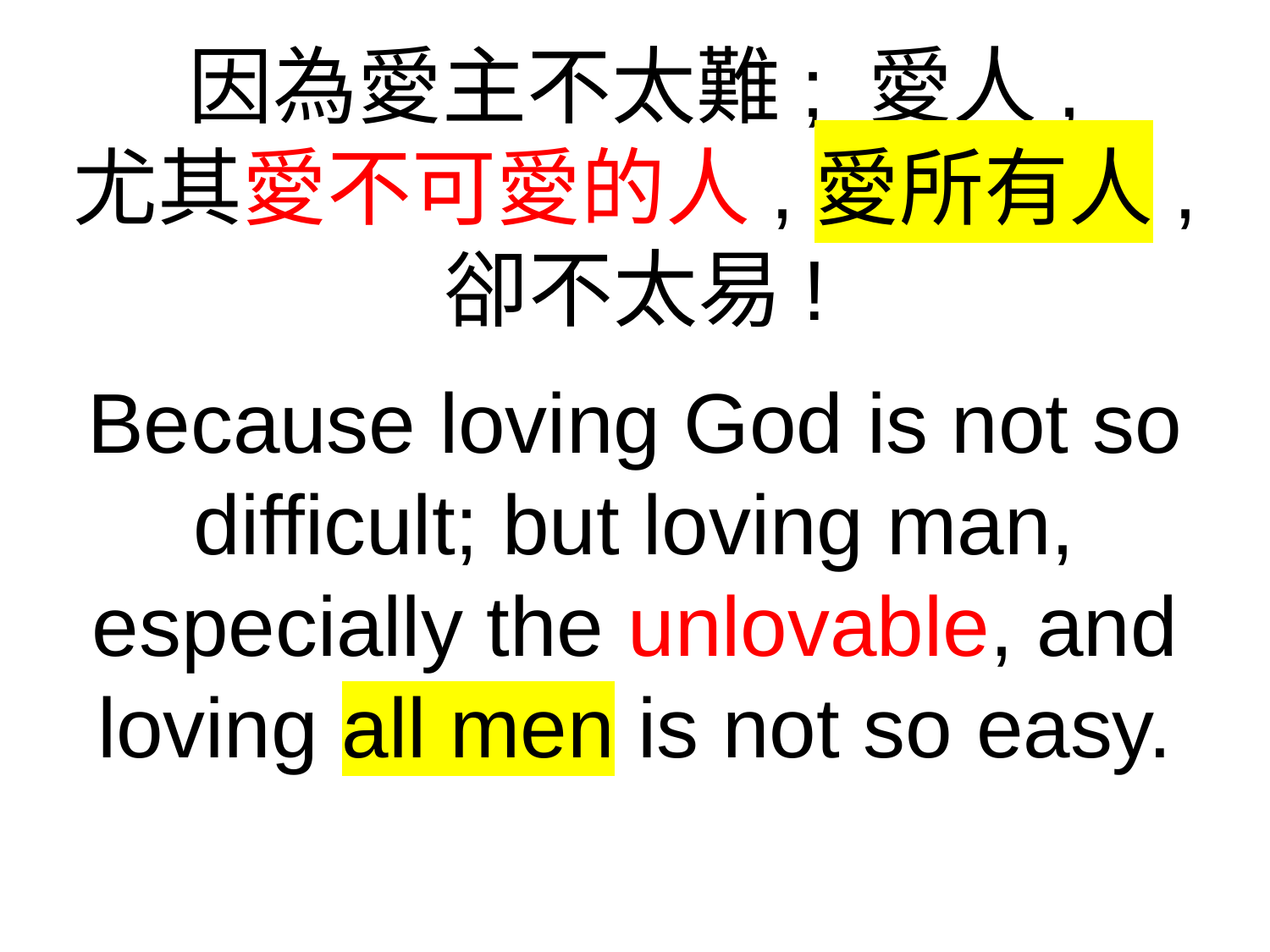

因為愛主不太難; 愛人,
尤其愛不可愛的人,愛所有人,
卻不太易!
Because loving God is not so difficult; but loving man, especially the unlovable, and loving all men is not so easy.